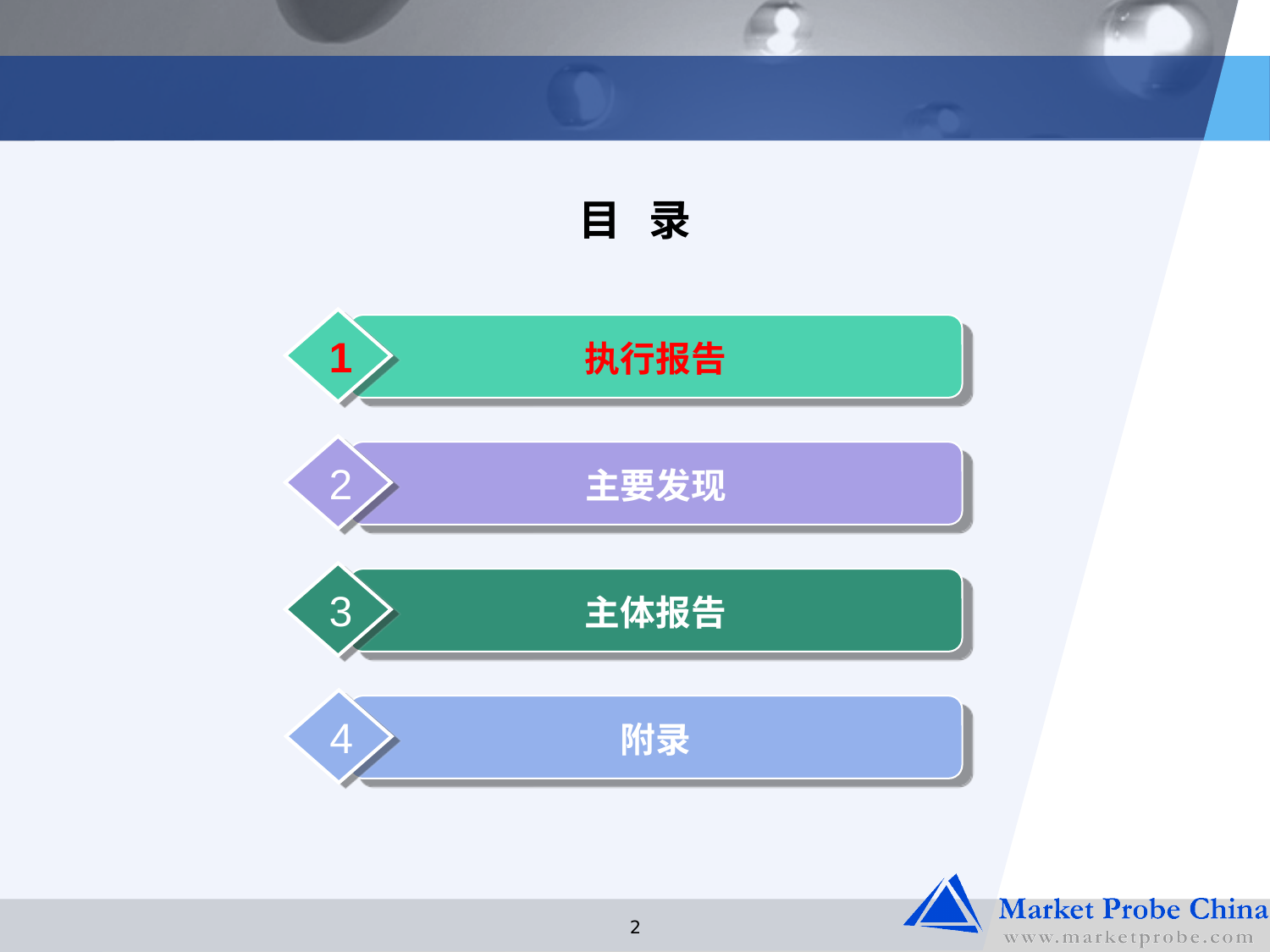

# 目   录

1
执行报告

2
主要发现

3
主体报告

4
附录
2